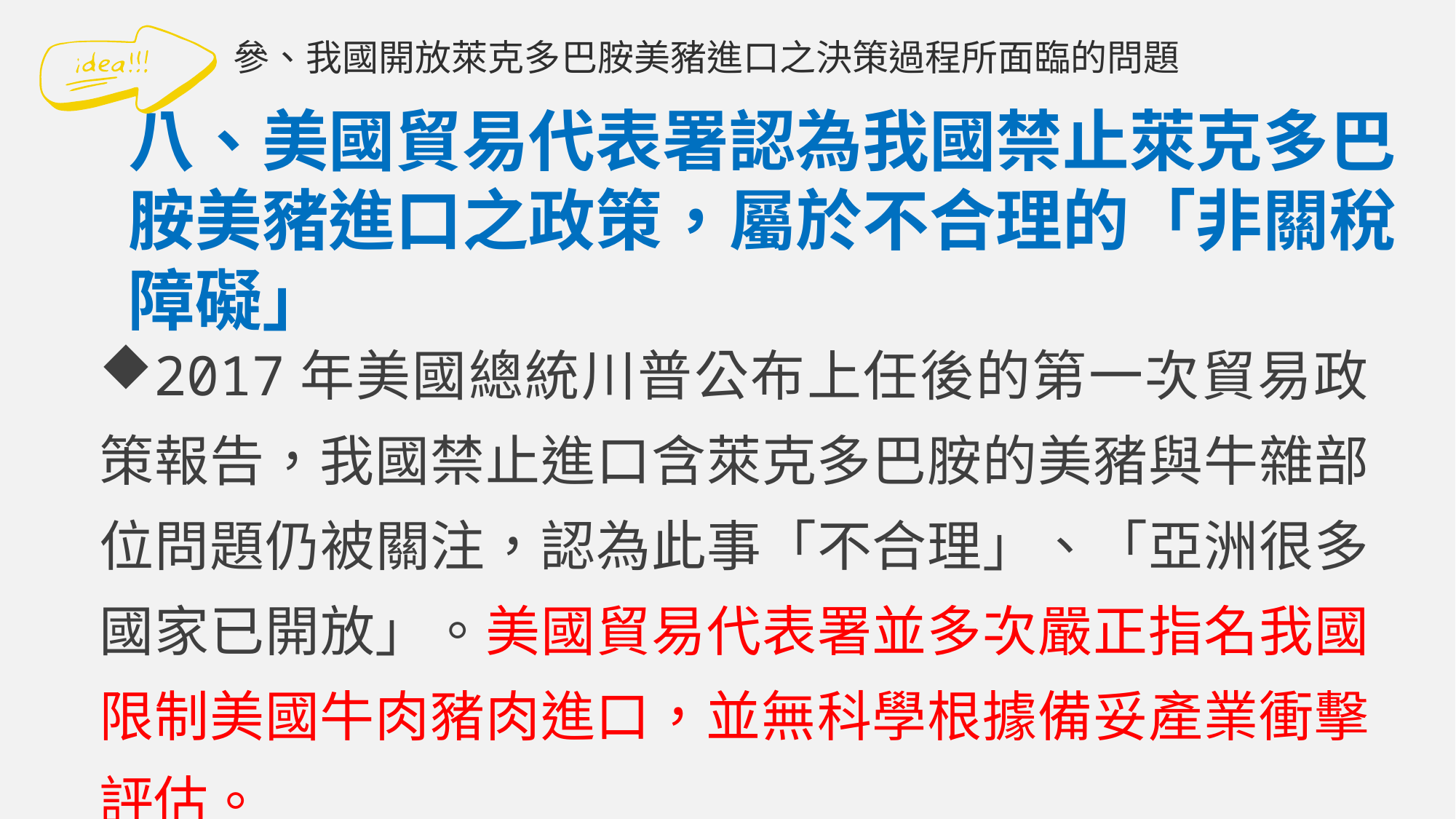

參、我國開放萊克多巴胺美豬進口之決策過程所面臨的問題
八、美國貿易代表署認為我國禁止萊克多巴胺美豬進口之政策，屬於不合理的「非關稅障礙」
2017年美國總統川普公布上任後的第一次貿易政策報告，我國禁止進口含萊克多巴胺的美豬與牛雜部位問題仍被關注，認為此事「不合理」、「亞洲很多國家已開放」。美國貿易代表署並多次嚴正指名我國限制美國牛肉豬肉進口，並無科學根據備妥產業衝擊評估。